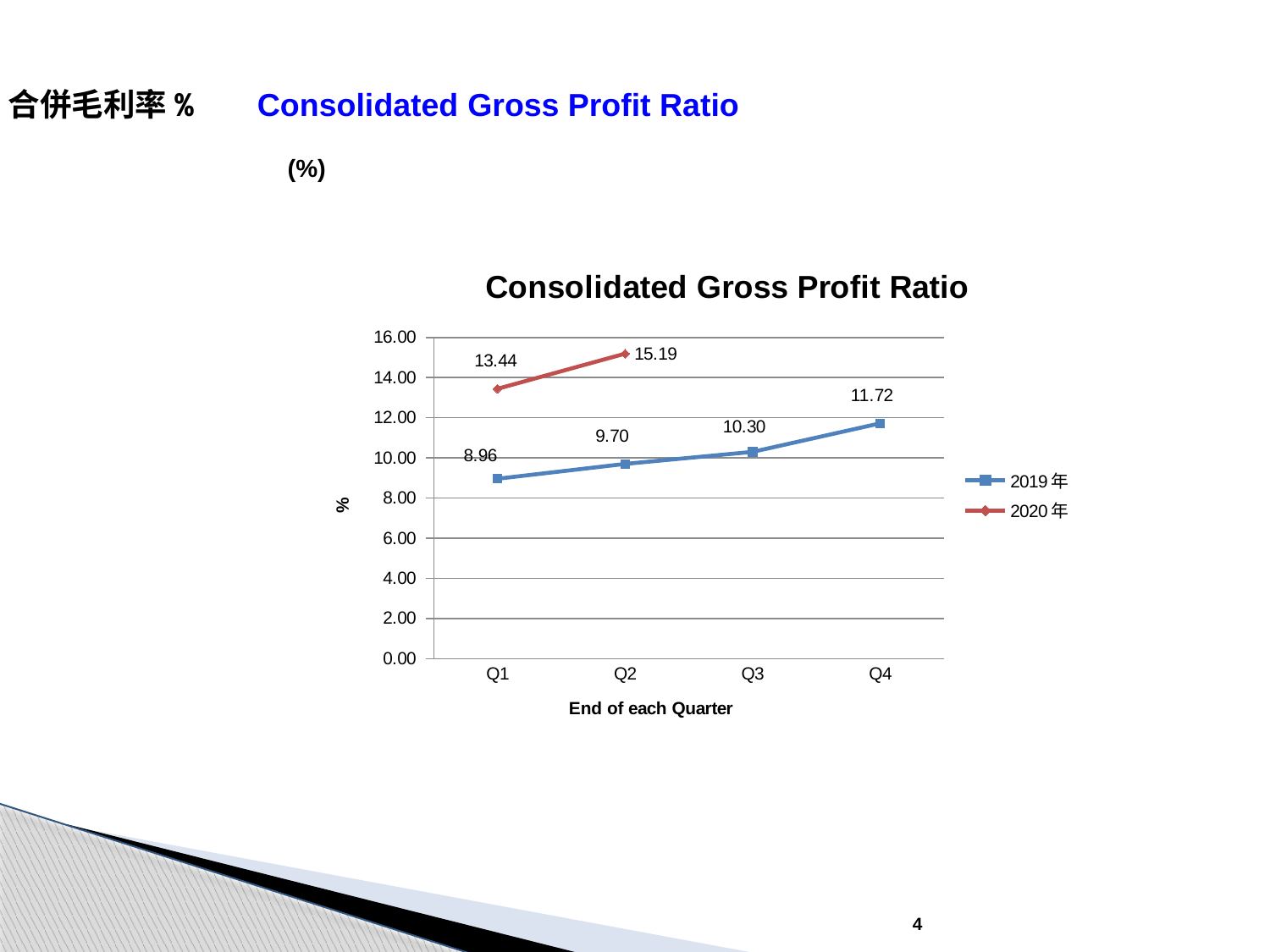

Consolidated Gross Profit Ratio
合併毛利率%
(%)

### Chart: Consolidated Gross Profit Ratio

| Category | 2019年 | 2020年 |
|---|---|---|
| Q1 | 8.960000000000003 | 13.44 |
| Q2 | 9.700000000000001 | 15.19 |
| Q3 | 10.3 | None |
| Q4 | 11.719999999999999 | None |
4